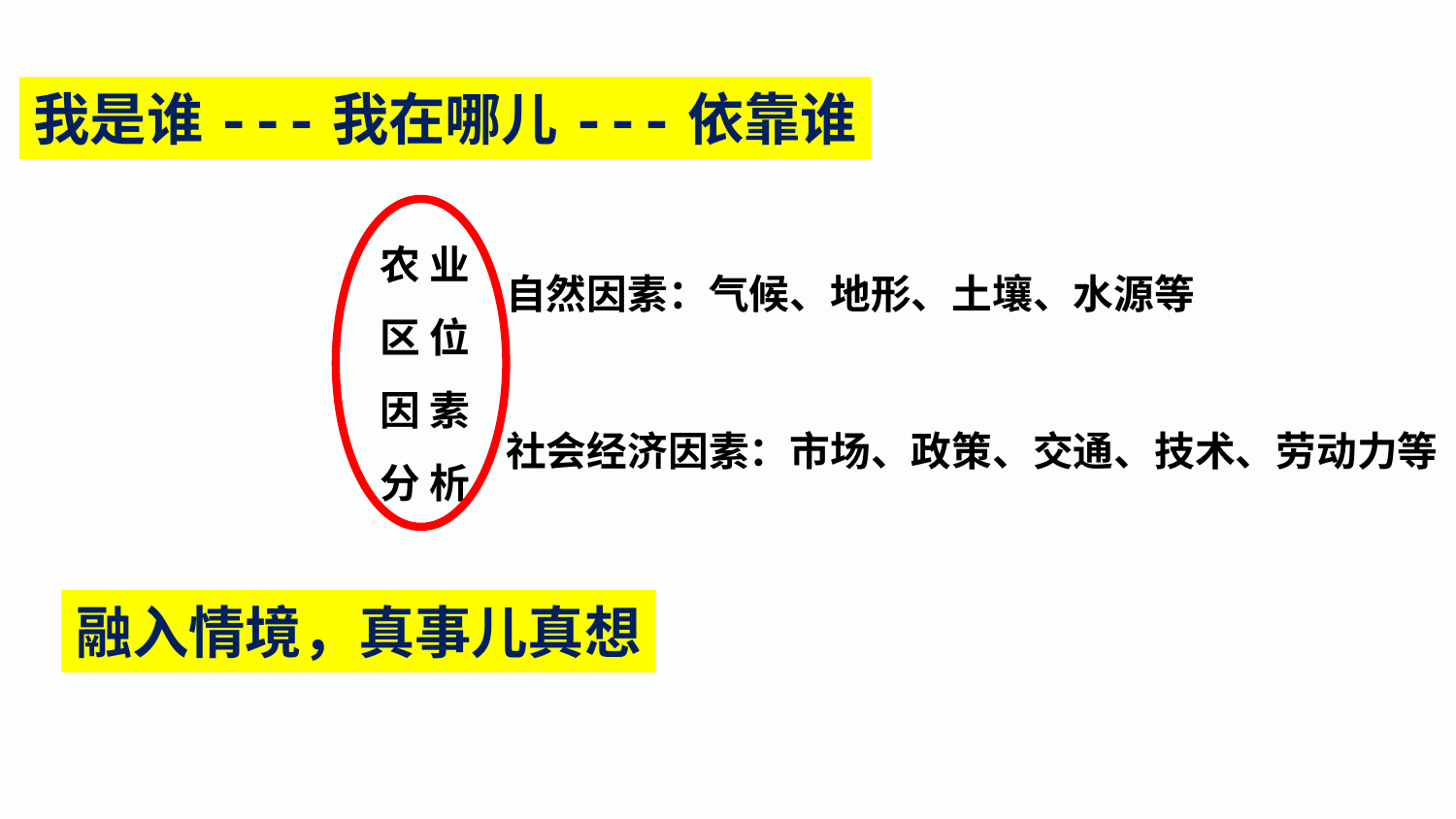

我是谁---我在哪儿---依靠谁

农 业区 位因 素分 析
自然因素：气候、地形、土壤、水源等
社会经济因素：市场、政策、交通、技术、劳动力等
融入情境，真事儿真想